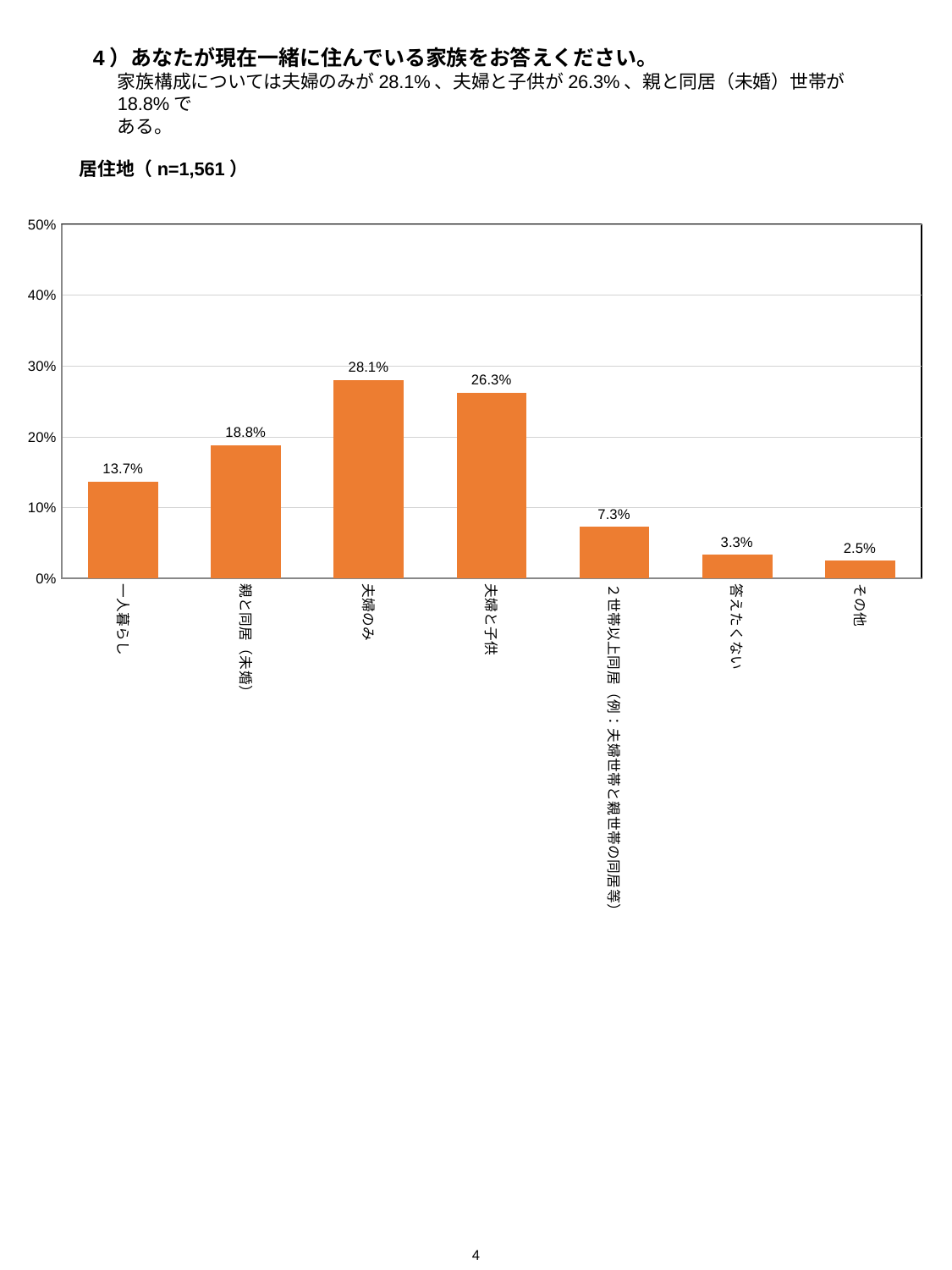

4）あなたが現在一緒に住んでいる家族をお答えください。
家族構成については夫婦のみが28.1%、夫婦と子供が26.3%、親と同居（未婚）世帯が18.8%で
ある。
居住地（n=1,561）

### Chart

| Category |  |
|---|---|
| 一人暮らし | 13.709160794362587 |
| 親と同居（未婚） | 18.83408071748879 |
| 夫婦のみ | 28.05893657911595 |
| 夫婦と子供 | 26.265214606021782 |
| ２世帯以上同居（例：夫婦世帯と親世帯の同居等） | 7.303010890454837 |
| 答えたくない | 3.331197950032031 |
| その他 | 2.498398462524023 |
4